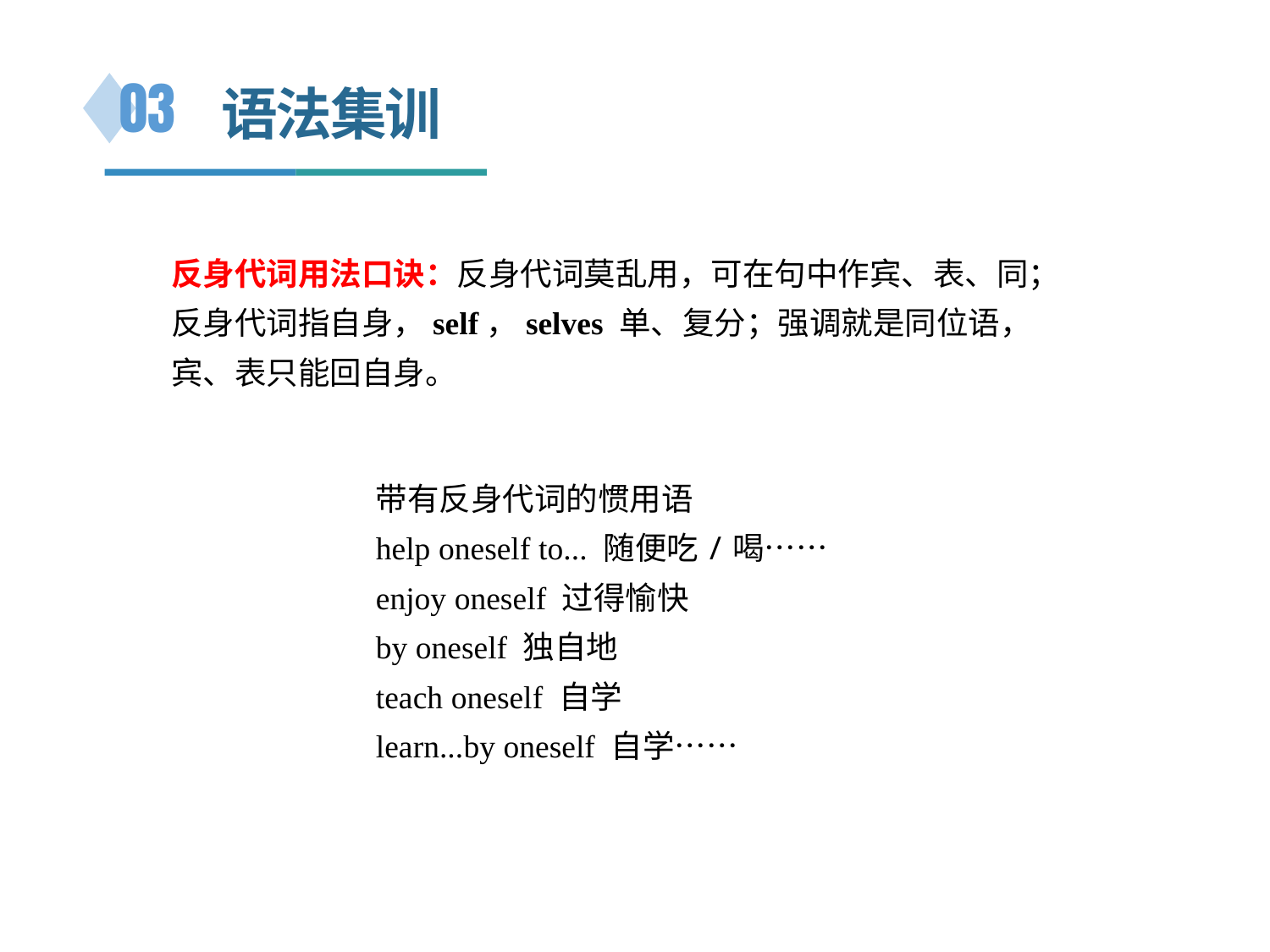

语法集训
03

反身代词用法口诀：反身代词莫乱用，可在句中作宾、表、同；反身代词指自身，­self，­selves 单、复分；强调就是同位语，宾、表只能回自身。
带有反身代词的惯用语
help oneself to... 随便吃/喝……
enjoy oneself 过得愉快
by oneself 独自地
teach oneself 自学
learn...by oneself 自学……